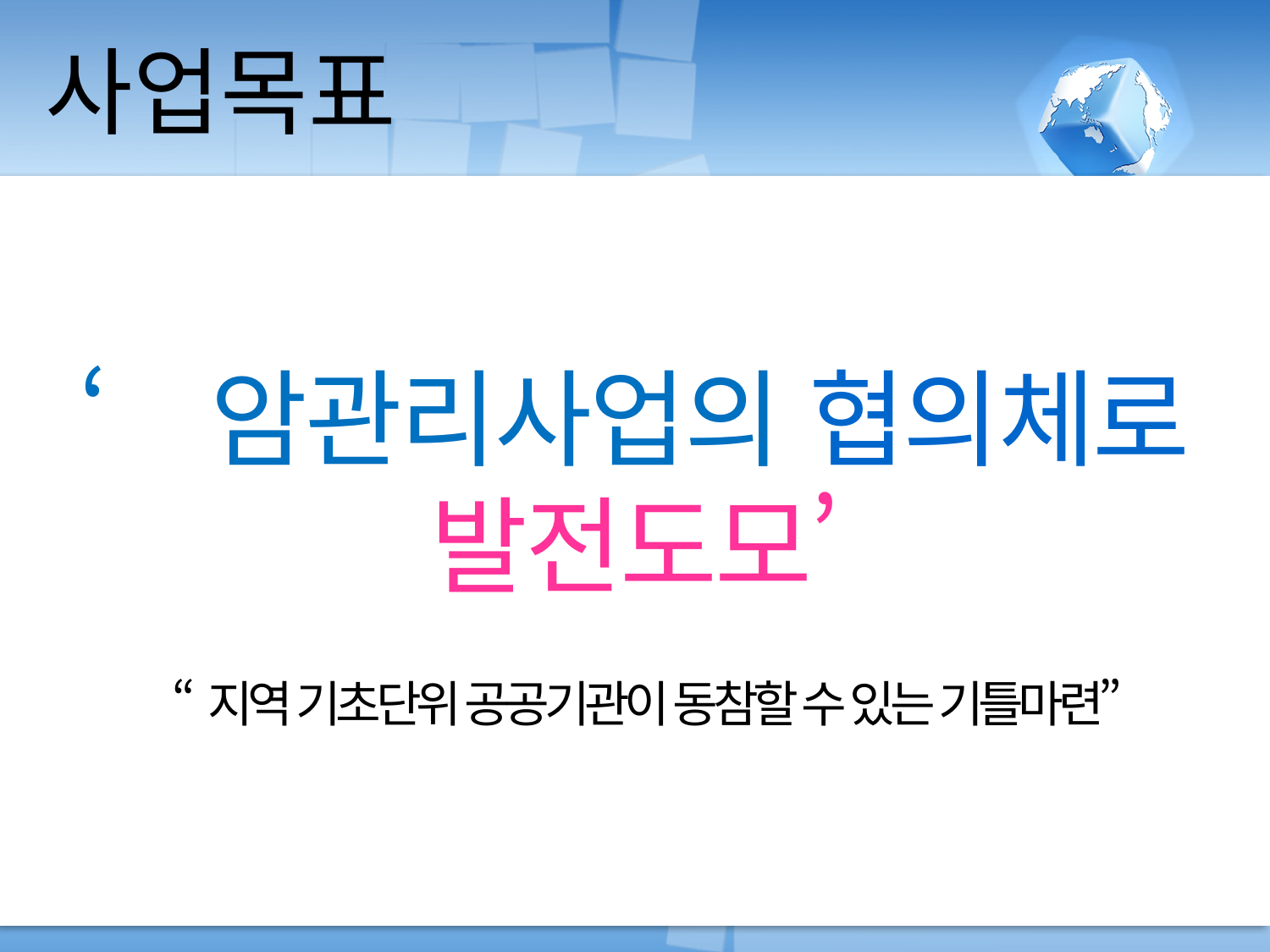

사업목표

‘암관리사업의 협의체로
발전도모’
 “지역 기초단위 공공기관이 동참할 수 있는 기틀마련”